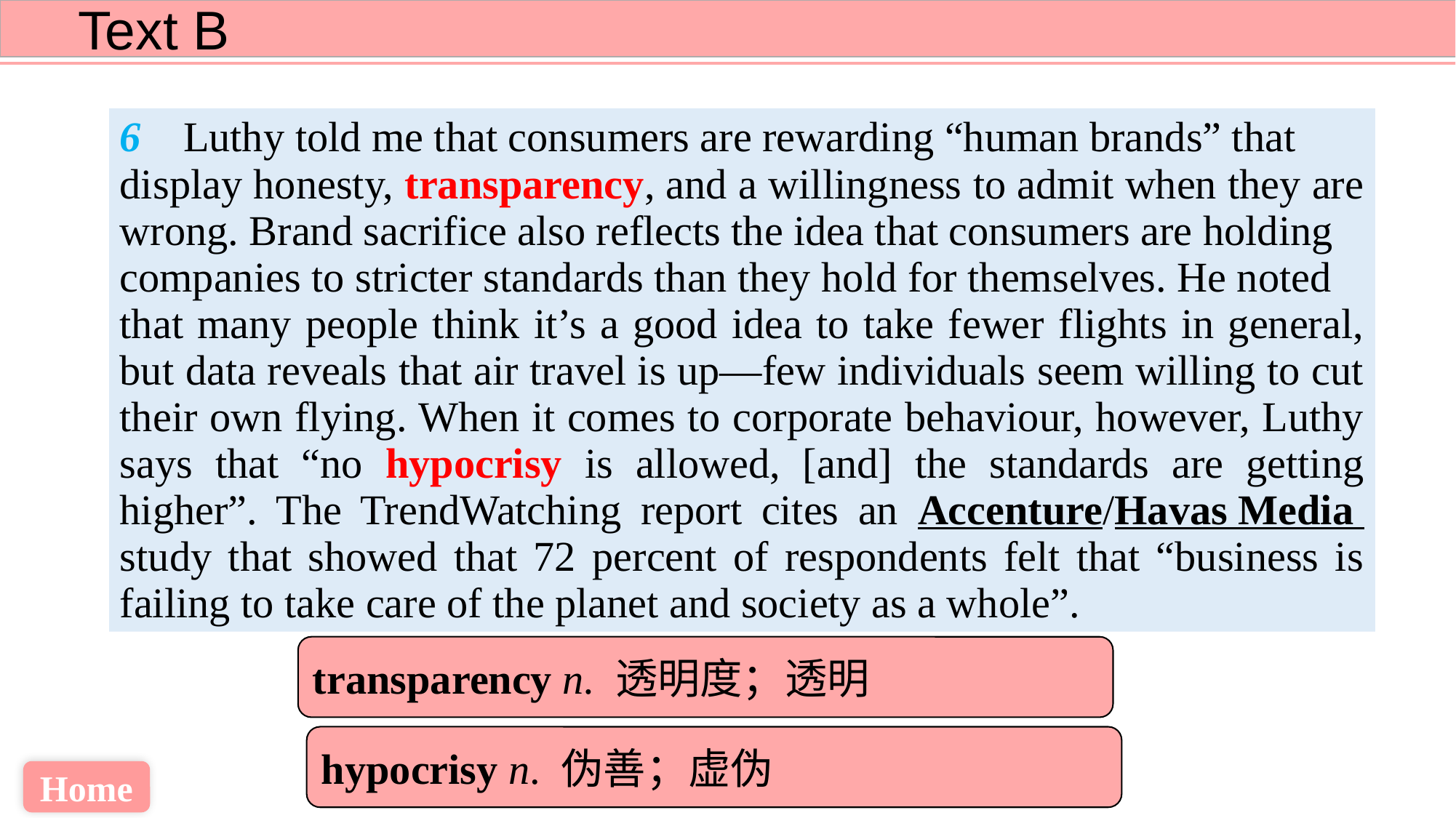

6    Luthy told me that consumers are rewarding “human brands” that
display honesty, transparency, and a willingness to admit when they are
wrong. Brand sacrifice also reflects the idea that consumers are holding
companies to stricter standards than they hold for themselves. He noted
that many people think it’s a good idea to take fewer flights in general, but data reveals that air travel is up—few individuals seem willing to cut their own flying. When it comes to corporate behaviour, however, Luthy says that “no hypocrisy is allowed, [and] the standards are getting higher”. The TrendWatching report cites an Accenture/Havas Media study that showed that 72 percent of respondents felt that “business is failing to take care of the planet and society as a whole”.

transparency n. 透明度；透明
hypocrisy n. 伪善；虚伪